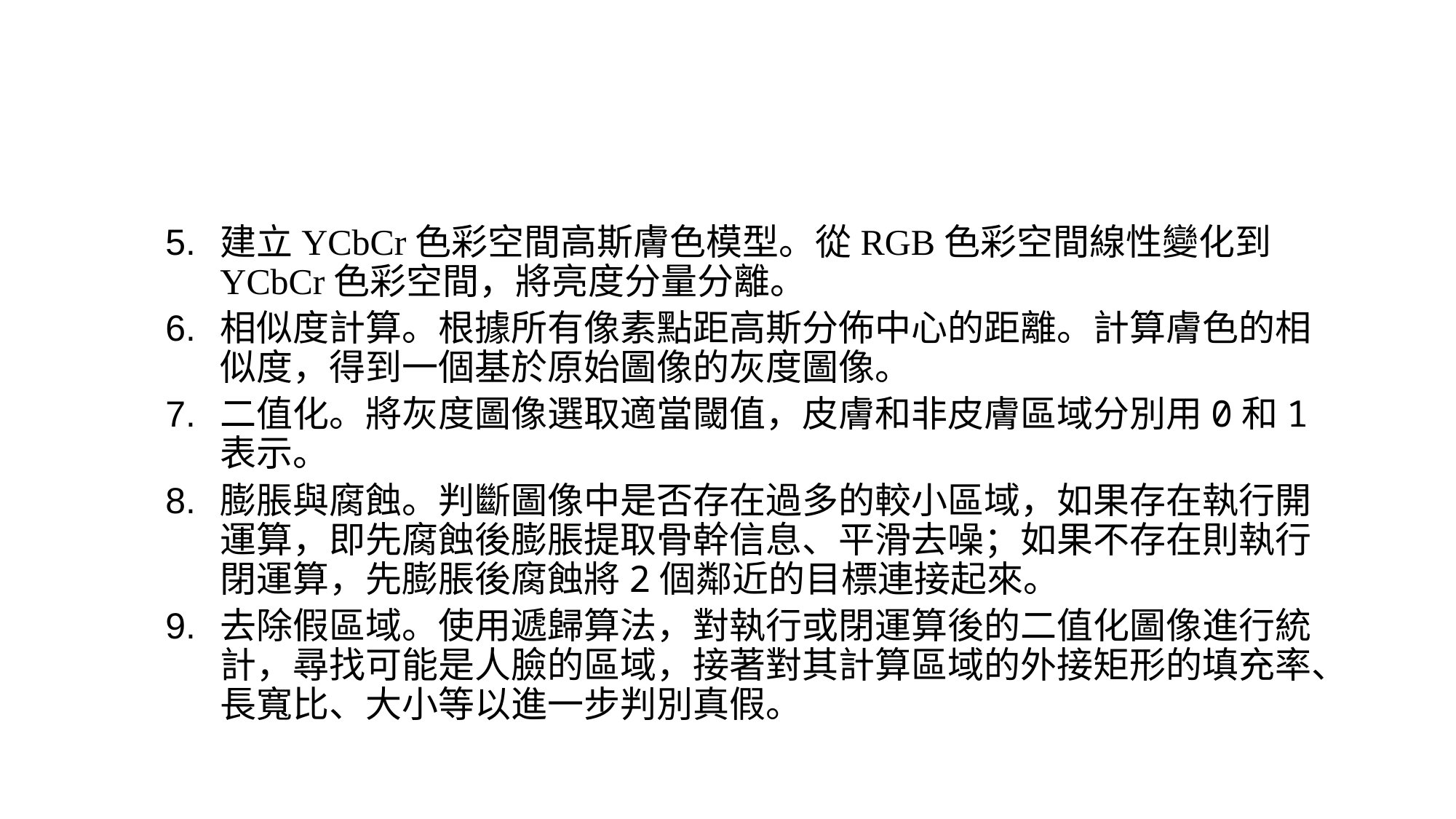

#
建立YCbCr色彩空間高斯膚色模型。從RGB色彩空間線性變化到YCbCr色彩空間，將亮度分量分離。
相似度計算。根據所有像素點距高斯分佈中心的距離。計算膚色的相似度，得到一個基於原始圖像的灰度圖像。
二值化。將灰度圖像選取適當閾值，皮膚和非皮膚區域分別用0和1表示。
膨脹與腐蝕。判斷圖像中是否存在過多的較小區域，如果存在執行開運算，即先腐蝕後膨脹提取骨幹信息、平滑去噪；如果不存在則執行閉運算，先膨脹後腐蝕將2個鄰近的目標連接起來。
去除假區域。使用遞歸算法，對執行或閉運算後的二值化圖像進行統計，尋找可能是人臉的區域，接著對其計算區域的外接矩形的填充率、長寬比、大小等以進一步判別真假。